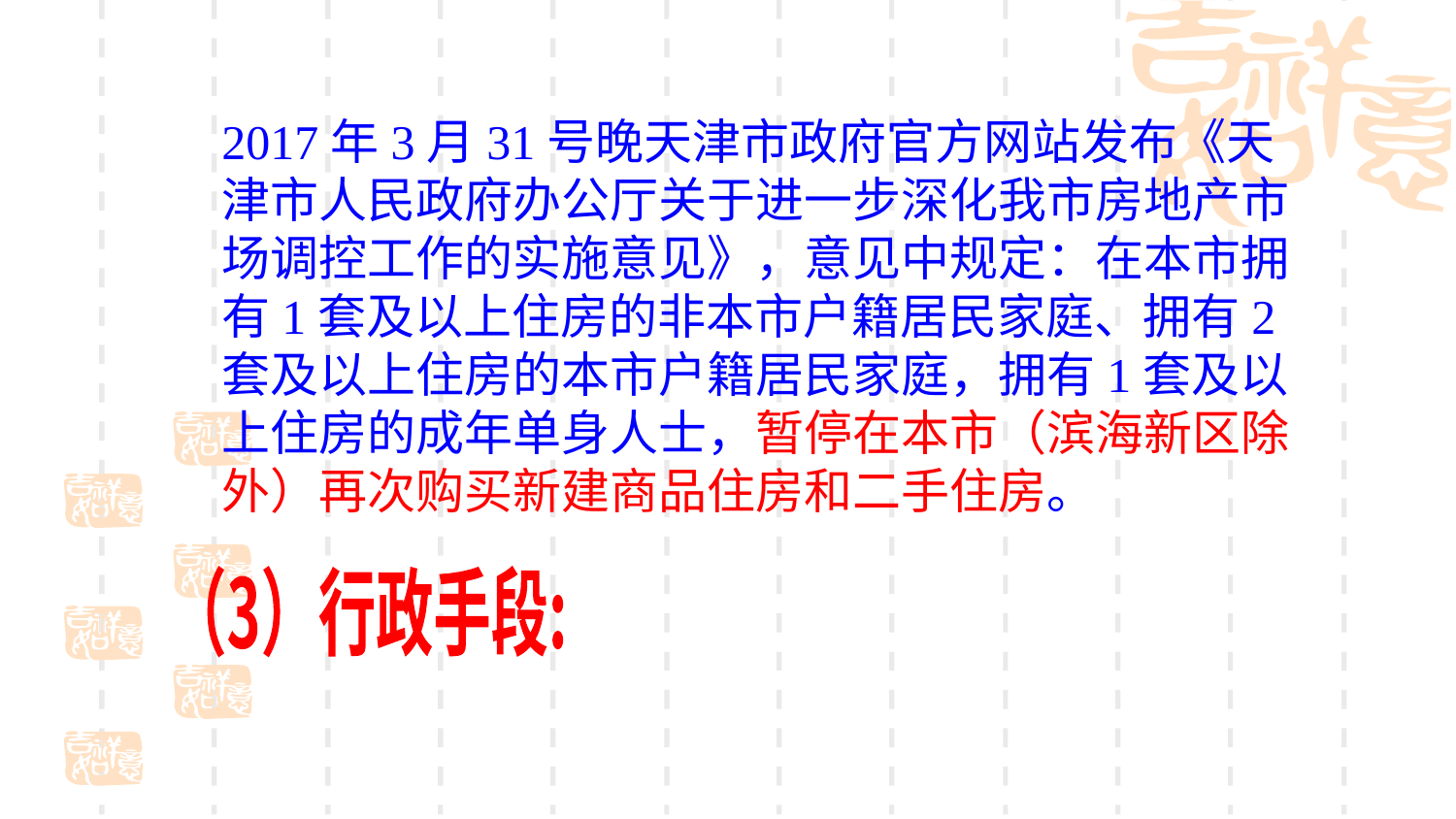

2017年3月31号晚天津市政府官方网站发布《天津市人民政府办公厅关于进一步深化我市房地产市场调控工作的实施意见》，意见中规定：在本市拥有1套及以上住房的非本市户籍居民家庭、拥有2套及以上住房的本市户籍居民家庭，拥有1套及以上住房的成年单身人士，暂停在本市（滨海新区除外）再次购买新建商品住房和二手住房。
（3）行政手段: